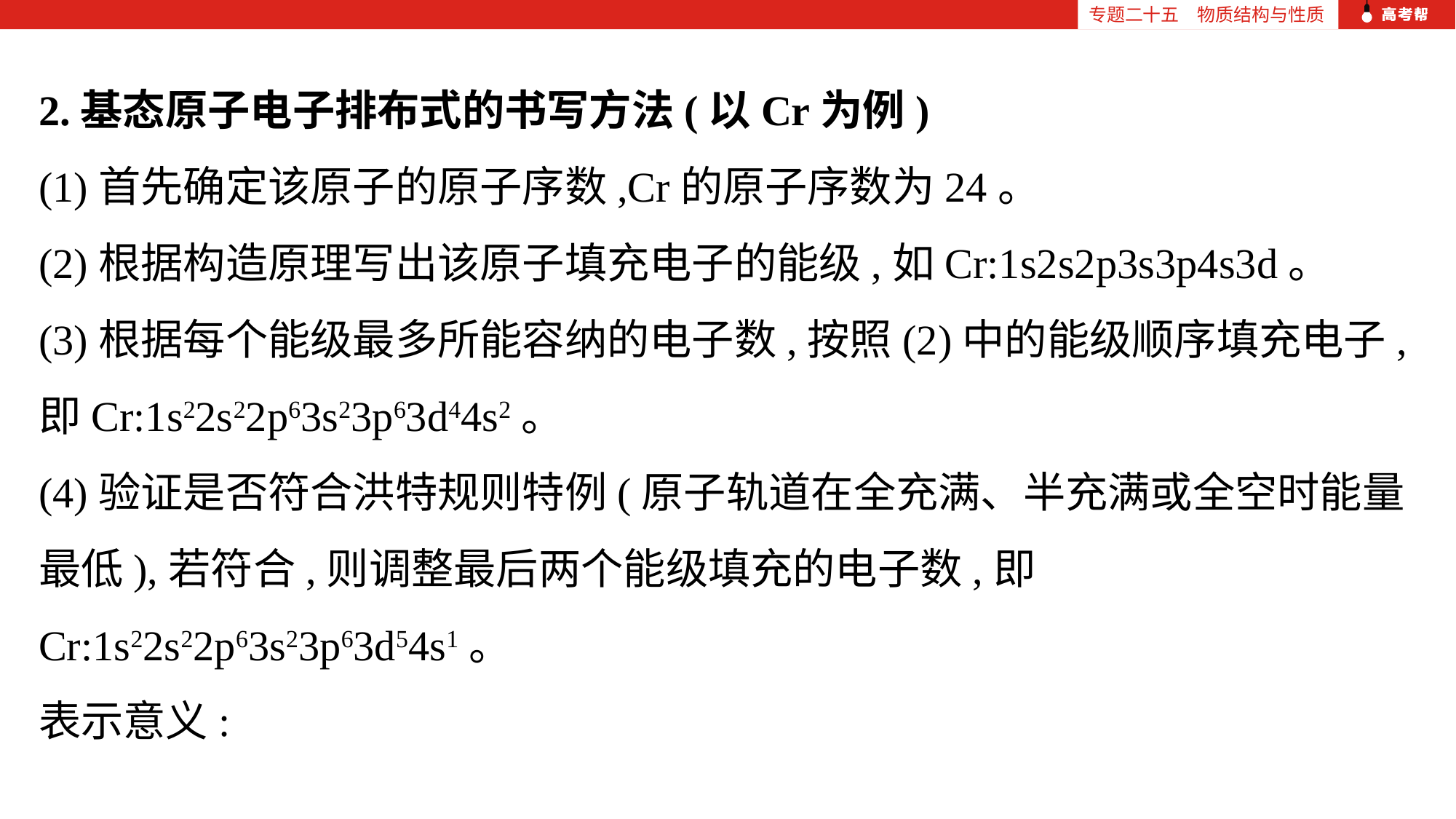

专题二十五　物质结构与性质
2.基态原子电子排布式的书写方法(以Cr为例)
(1)首先确定该原子的原子序数,Cr的原子序数为24。
(2)根据构造原理写出该原子填充电子的能级,如Cr:1s2s2p3s3p4s3d。
(3)根据每个能级最多所能容纳的电子数,按照(2)中的能级顺序填充电子,即Cr:1s22s22p63s23p63d44s2。
(4)验证是否符合洪特规则特例(原子轨道在全充满、半充满或全空时能量最低),若符合,则调整最后两个能级填充的电子数,即Cr:1s22s22p63s23p63d54s1。
表示意义: